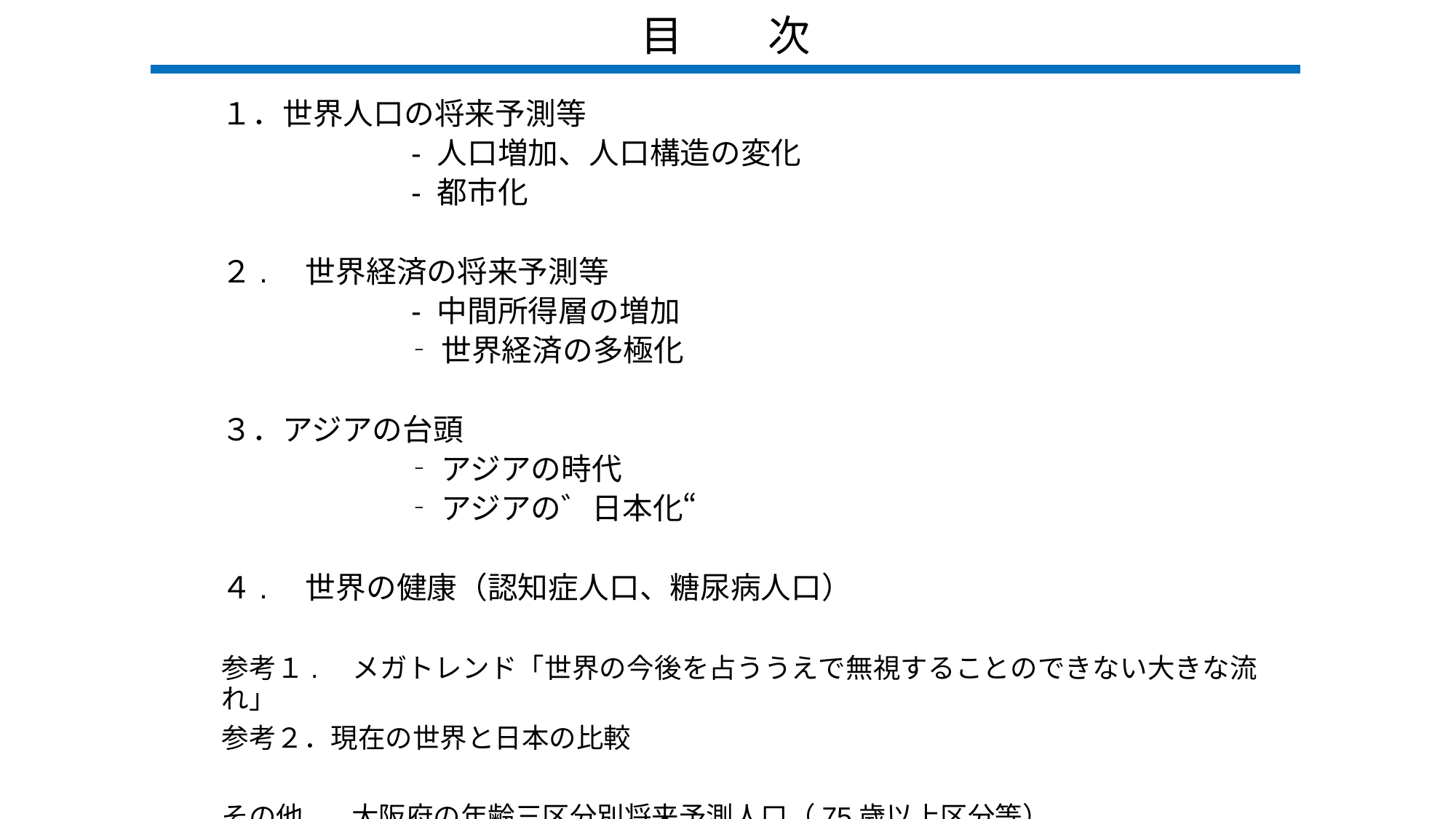

目　　次
１．世界人口の将来予測等
　　　　　　- 人口増加、人口構造の変化
　　　　　　- 都市化

２.　世界経済の将来予測等
　　　　　　- 中間所得層の増加
　　　　　　‐ 世界経済の多極化

３．アジアの台頭
　　　　　　‐ アジアの時代
　　　　　　‐ アジアの゛日本化“

４.　世界の健康（認知症人口、糖尿病人口）

参考１.　メガトレンド「世界の今後を占ううえで無視することのできない大きな流れ」
参考２．現在の世界と日本の比較

その他.　大阪府の年齢三区分別将来予測人口（75歳以上区分等）